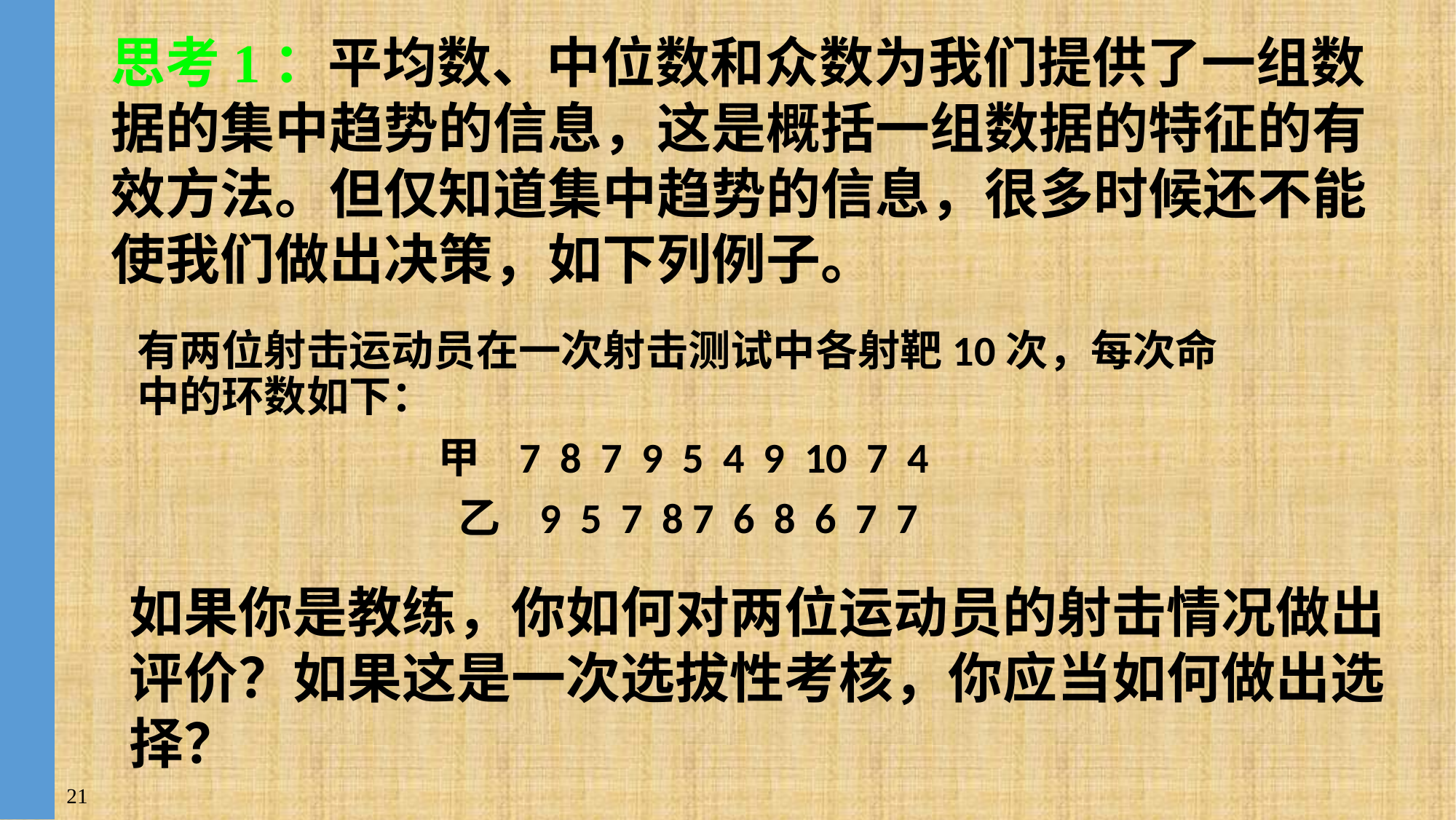

思考1：平均数、中位数和众数为我们提供了一组数据的集中趋势的信息，这是概括一组数据的特征的有效方法。但仅知道集中趋势的信息，很多时候还不能使我们做出决策，如下列例子。
有两位射击运动员在一次射击测试中各射靶10次，每次命中的环数如下：
甲   7  8  7  9  5  4  9  10  7  4
乙   9  5  7  8 7  6  8  6  7  7
如果你是教练，你如何对两位运动员的射击情况做出评价？如果这是一次选拔性考核，你应当如何做出选择？